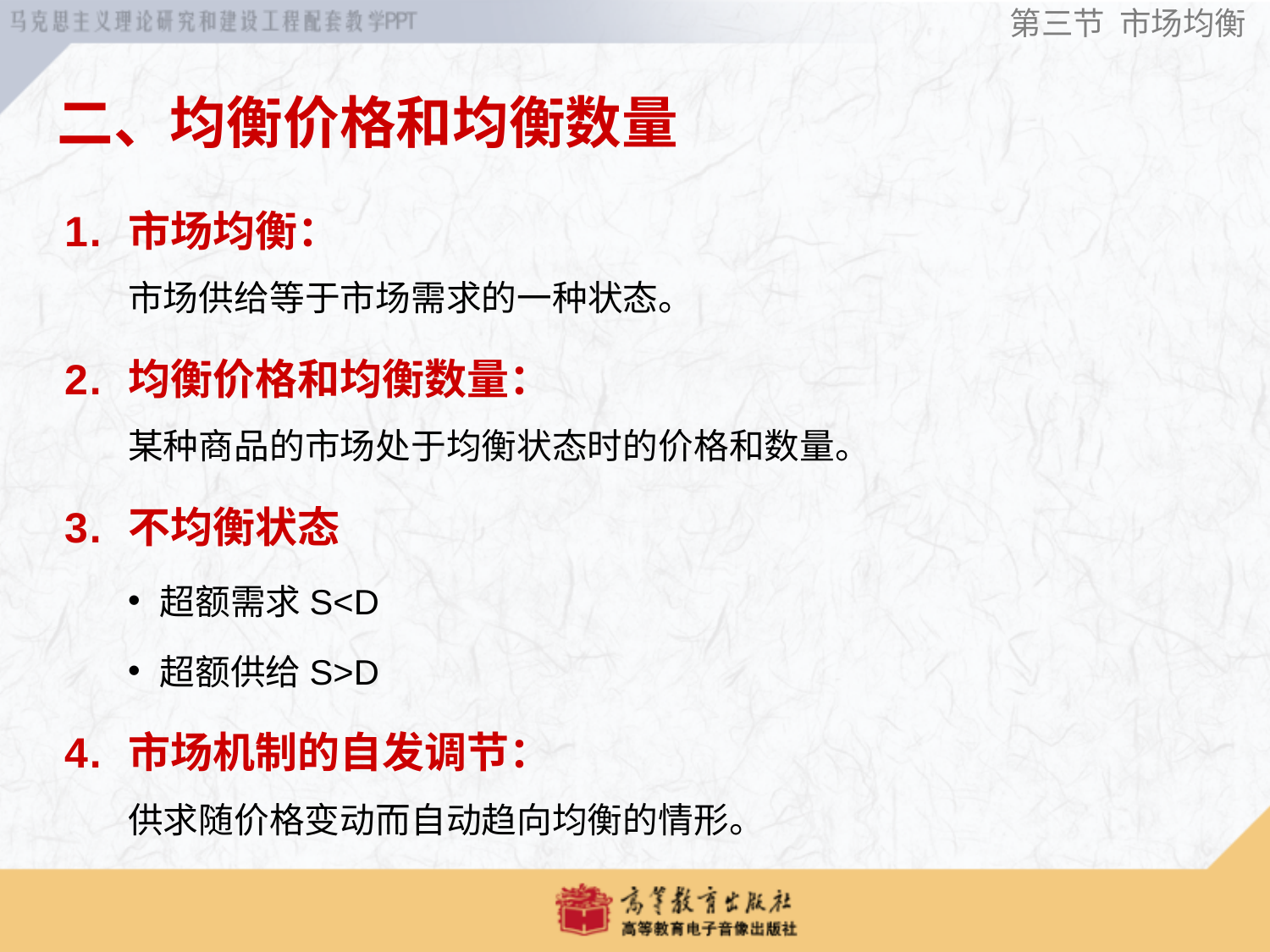

第三节  市场均衡
二、均衡价格和均衡数量
# 市场均衡： 市场供给等于市场需求的一种状态。
均衡价格和均衡数量：
某种商品的市场处于均衡状态时的价格和数量。
不均衡状态
超额需求S<D
超额供给S>D
市场机制的自发调节：
供求随价格变动而自动趋向均衡的情形。